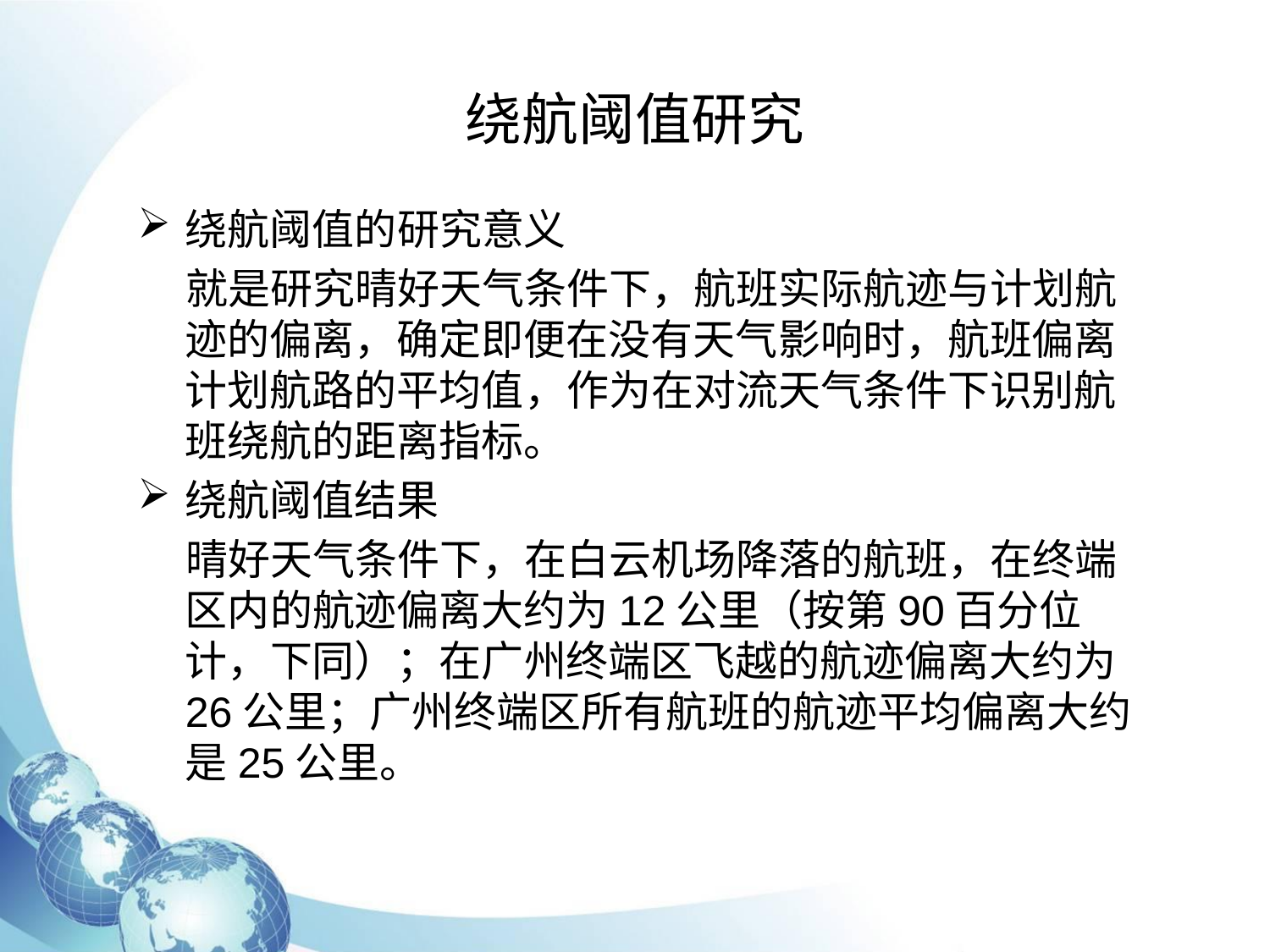

# 绕航阈值研究
绕航阈值的研究意义
    就是研究晴好天气条件下，航班实际航迹与计划航迹的偏离，确定即便在没有天气影响时，航班偏离计划航路的平均值，作为在对流天气条件下识别航班绕航的距离指标。
绕航阈值结果
    晴好天气条件下，在白云机场降落的航班，在终端区内的航迹偏离大约为12公里（按第90百分位计，下同）；在广州终端区飞越的航迹偏离大约为26公里；广州终端区所有航班的航迹平均偏离大约是25公里。